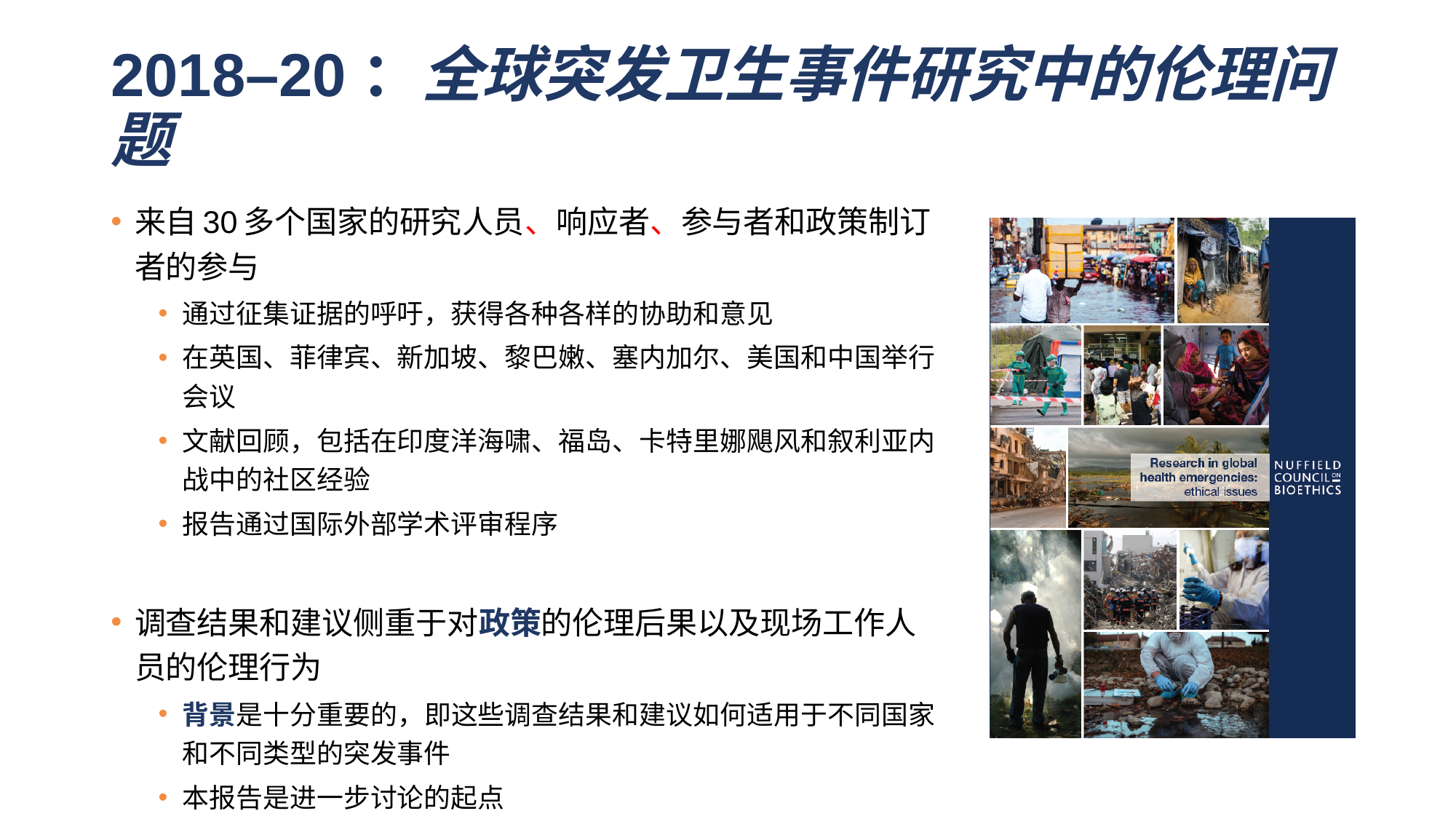

# 2018–20：全球突发卫生事件研究中的伦理问题
来自30多个国家的研究人员、响应者、参与者和政策制订者的参与
通过征集证据的呼吁，获得各种各样的协助和意见
在英国、菲律宾、新加坡、黎巴嫩、塞内加尔、美国和中国举行会议
文献回顾，包括在印度洋海啸、福岛、卡特里娜飓风和叙利亚内战中的社区经验
报告通过国际外部学术评审程序

调查结果和建议侧重于对政策的伦理后果以及现场工作人员的伦理行为
背景是十分重要的，即这些调查结果和建议如何适用于不同国家和不同类型的突发事件
本报告是进一步讨论的起点